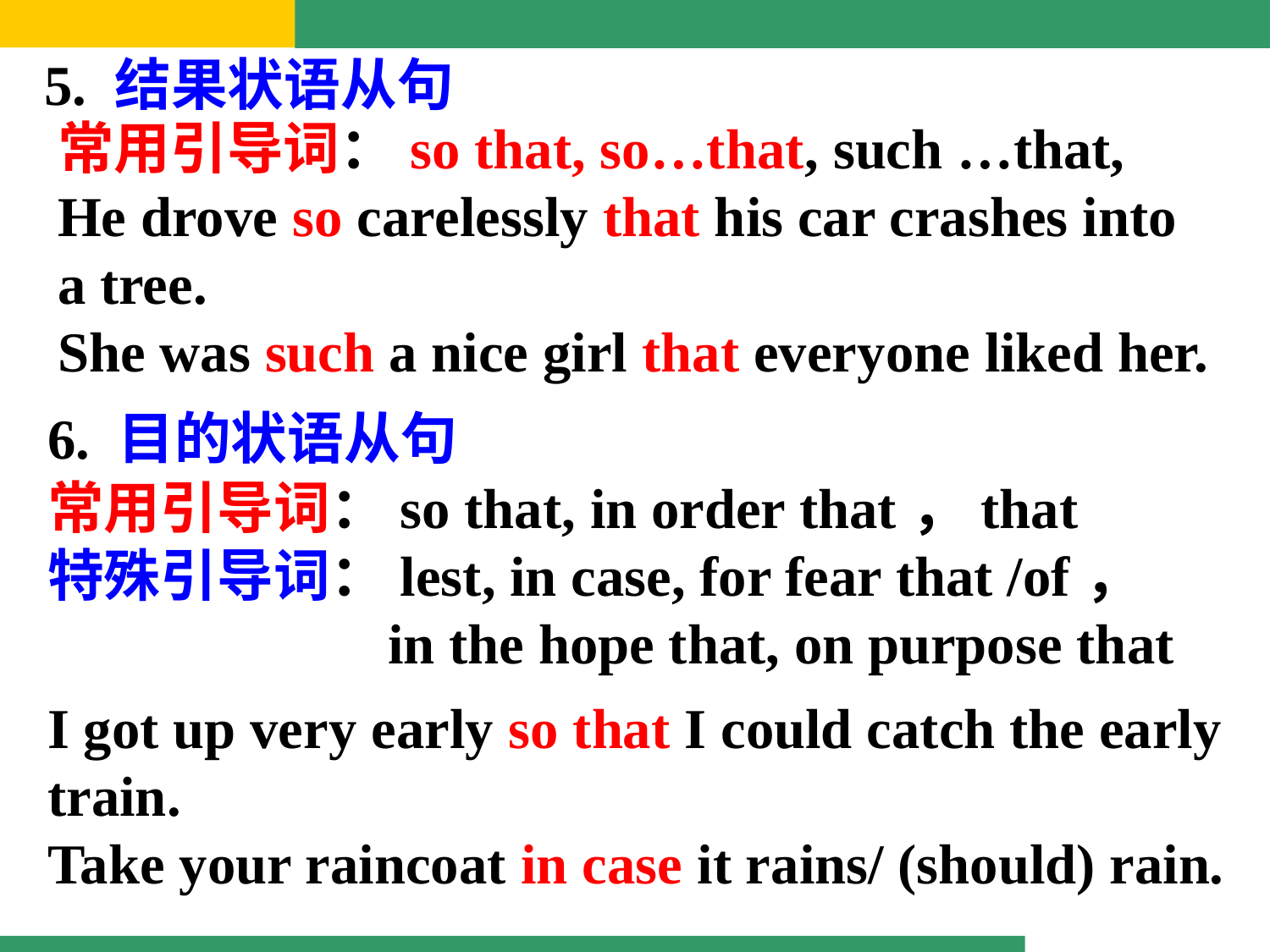

5. 结果状语从句
常用引导词：so that, so…that, such …that,
He drove so carelessly that his car crashes into a tree.
She was such a nice girl that everyone liked her.
6. 目的状语从句
常用引导词：so that, in order that，that
特殊引导词：lest, in case, for fear that /of，
                        in the hope that, on purpose that
I got up very early so that I could catch the early train.
Take your raincoat in case it rains/ (should) rain.